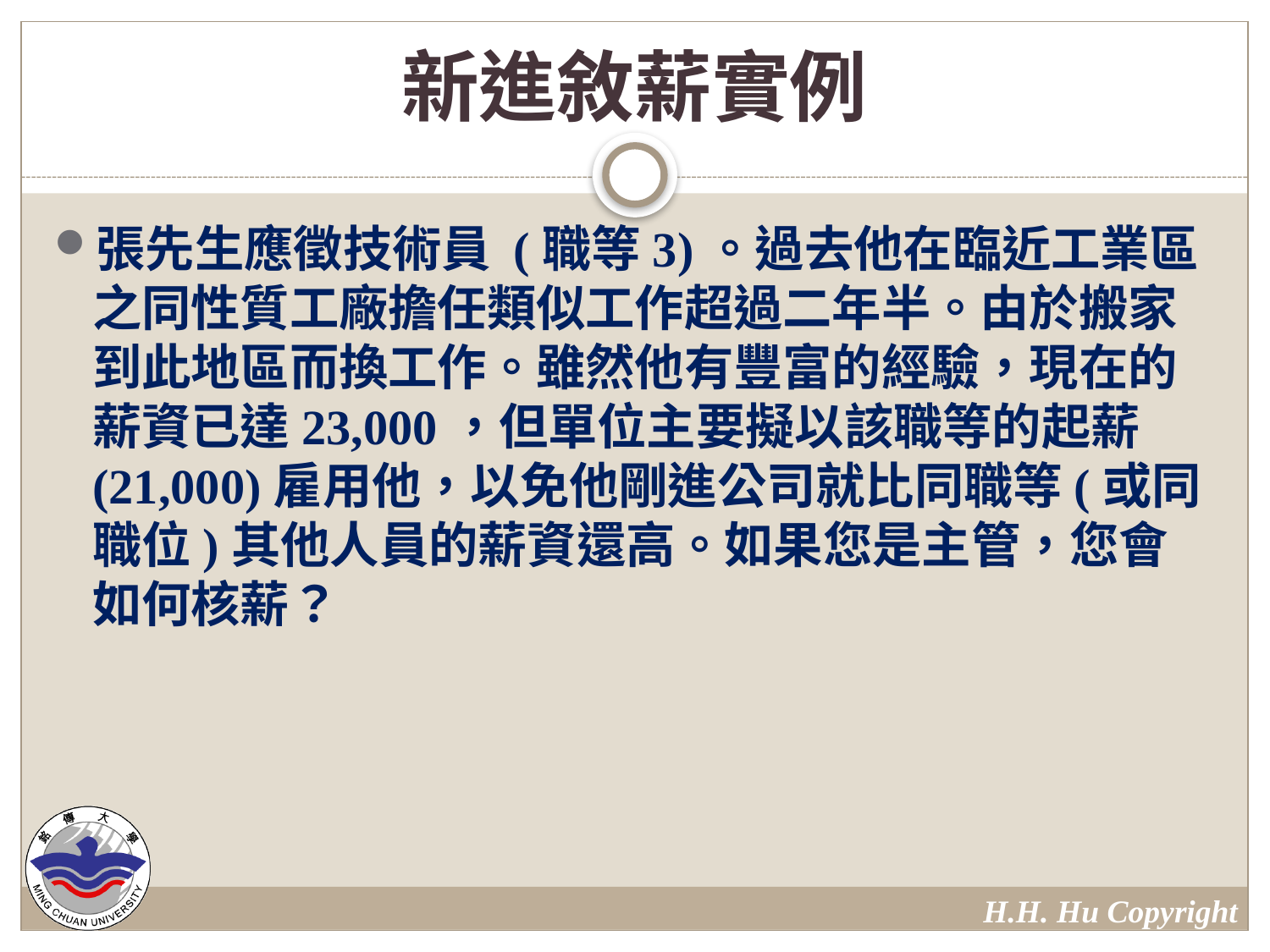

# 新進敘薪實例
張先生應徵技術員 (職等3)。過去他在臨近工業區之同性質工廠擔任類似工作超過二年半。由於搬家到此地區而換工作。雖然他有豐富的經驗，現在的薪資已達23,000，但單位主要擬以該職等的起薪 (21,000)雇用他，以免他剛進公司就比同職等(或同職位)其他人員的薪資還高。如果您是主管，您會如何核薪？